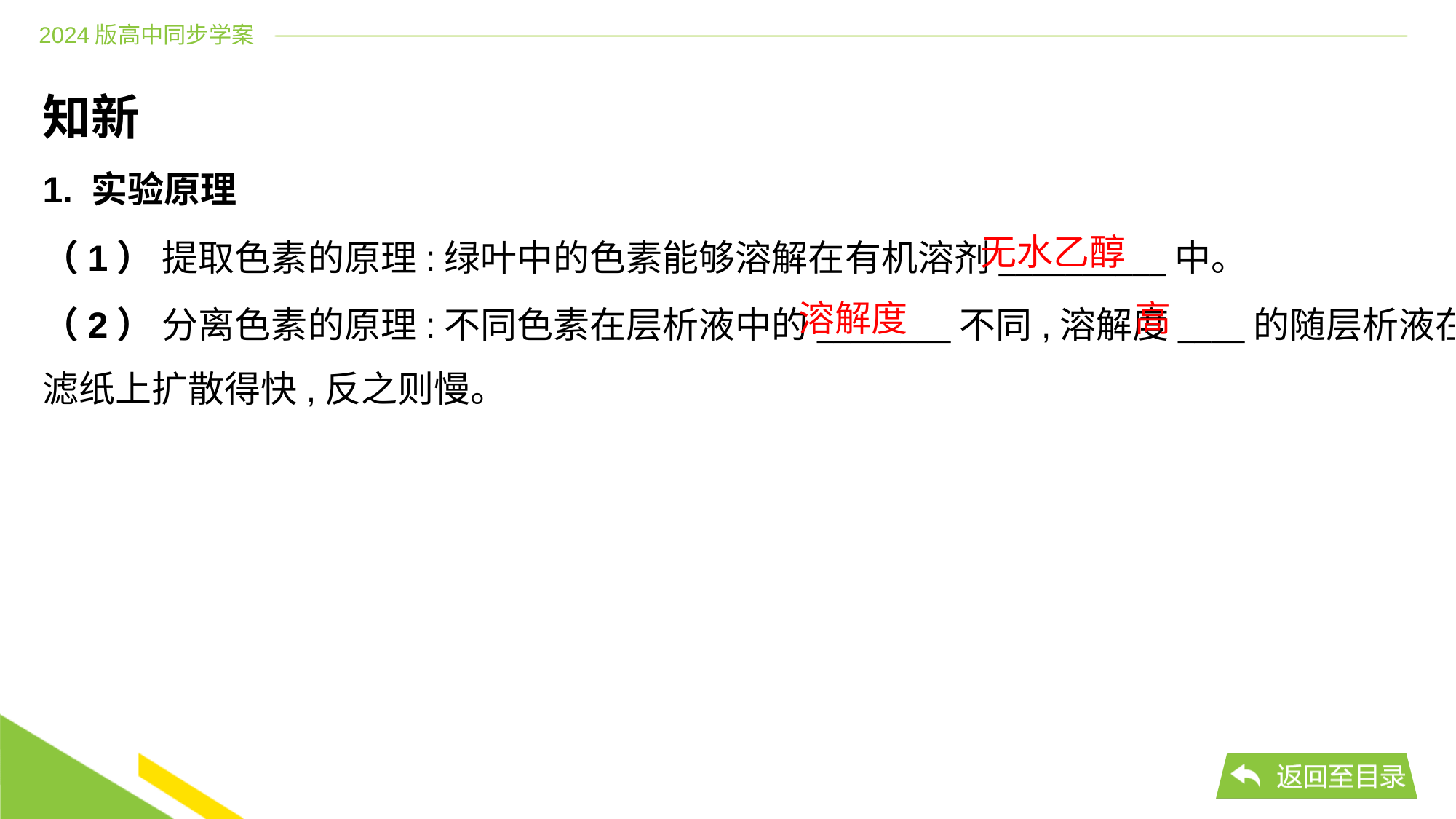

知新
1. 实验原理
无水乙醇
（1） 提取色素的原理:绿叶中的色素能够溶解在有机溶剂__________中。
（2） 分离色素的原理:不同色素在层析液中的________不同,溶解度____的随层析液在
滤纸上扩散得快,反之则慢。
溶解度
高